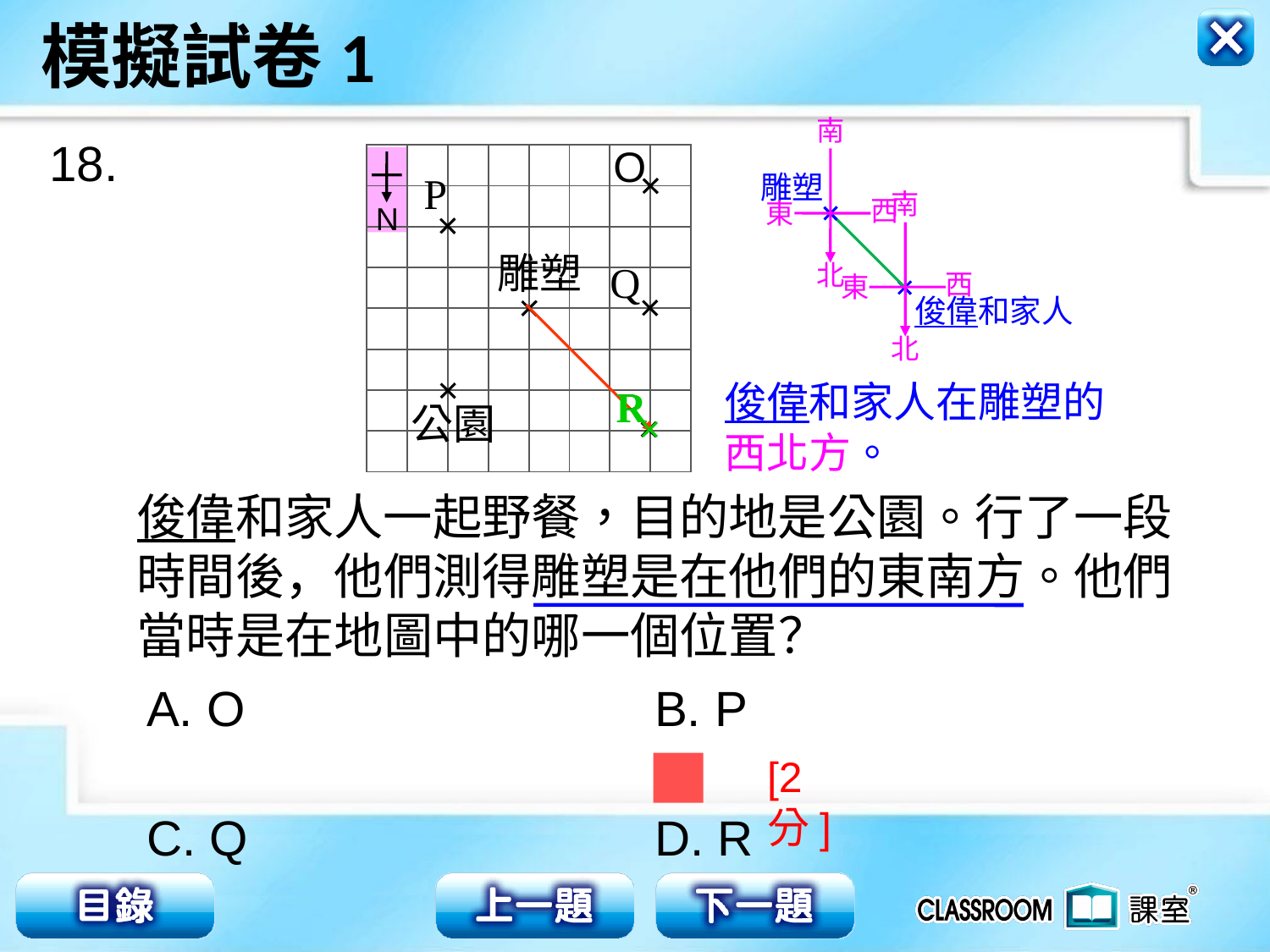

南

北
西
東
18.
O
|  |  |  |  |  |  |  |  |
| --- | --- | --- | --- | --- | --- | --- | --- |
|  |  |  |  |  |  |  |  |
|  |  |  |  |  |  |  |  |
|  |  |  |  |  |  |  |  |
|  |  |  |  |  |  |  |  |
|  |  |  |  |  |  |  |  |
|  |  |  |  |  |  |  |  |
|  |  |  |  |  |  |  |  |

N
P
雕塑

南

北
西
東

雕塑
Q

俊偉和家人

俊偉和家人在雕塑的西北方。
R
R

公園

俊偉和家人一起野餐，目的地是公園。行了一段時間後，他們測得雕塑是在他們的東南方。他們當時是在地圖中的哪一個位置？

A. O         			B. P
C. Q             		D. R
[2分]